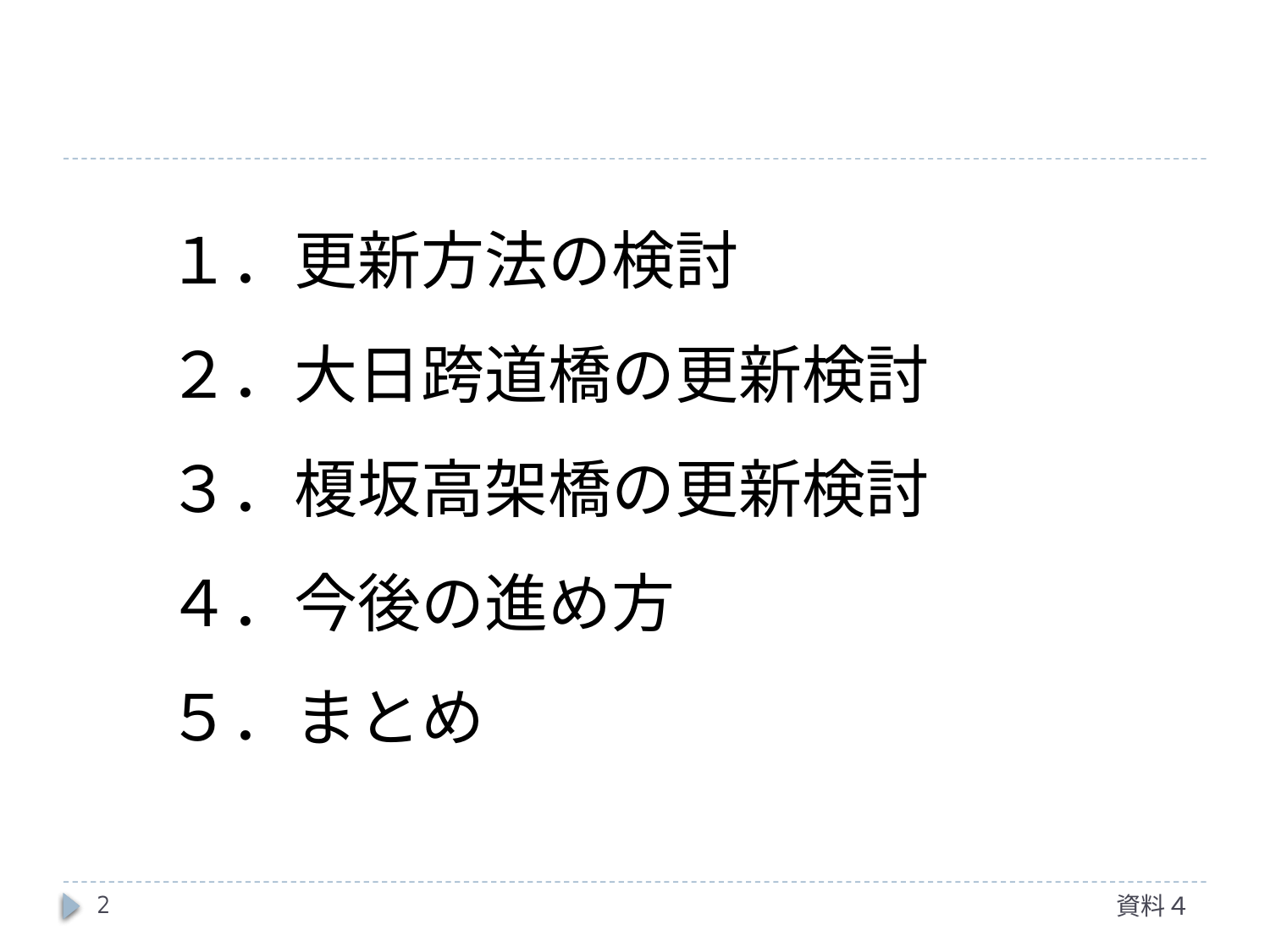

１．更新方法の検討
２．大日跨道橋の更新検討
３．榎坂高架橋の更新検討
４．今後の進め方
５．まとめ
2
資料４